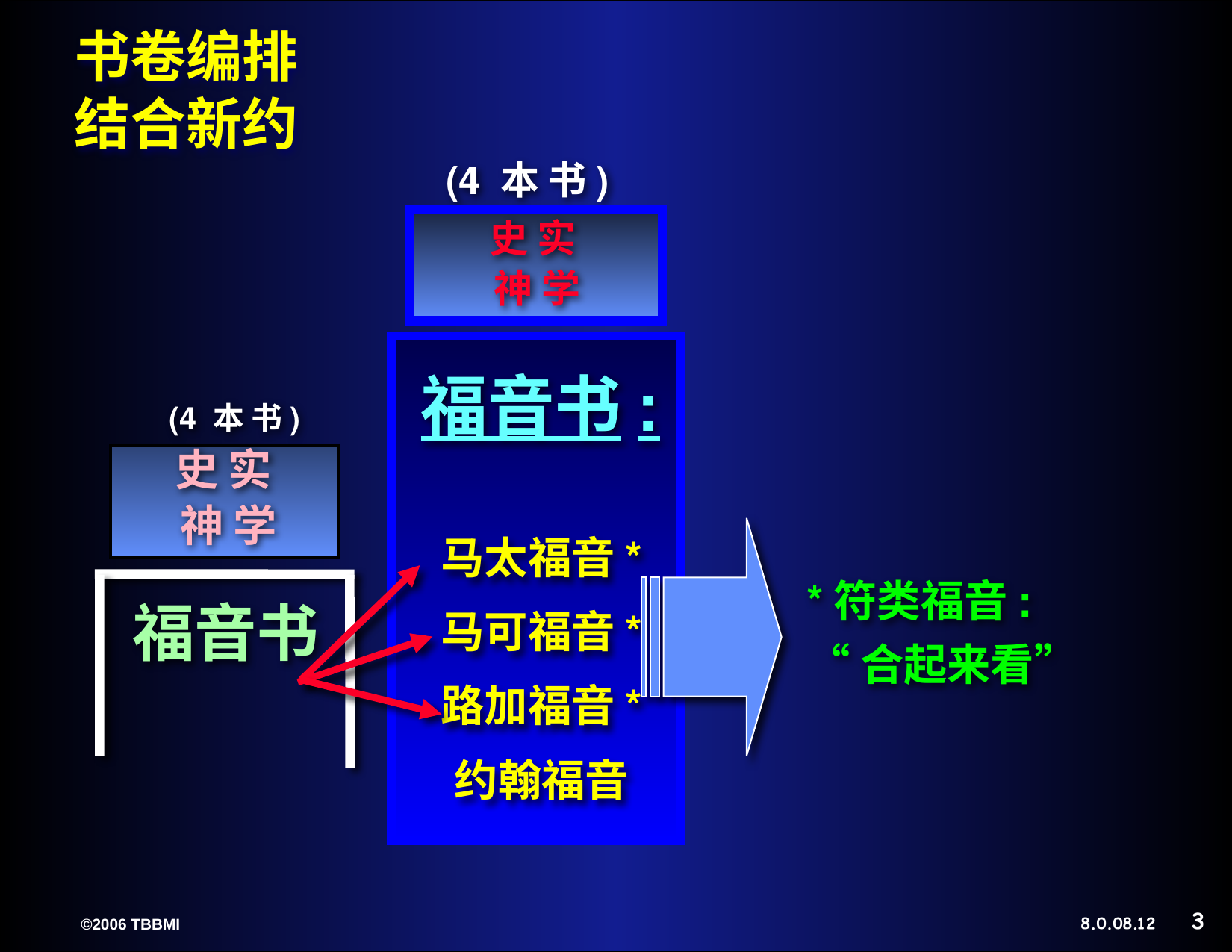

(4 本 书)

史 实
神 学

福音书:
           (4 本 书)

史 实
神 学

*符类福音:
“合起来看”
马太福音*
马可福音*
路加福音*
约翰福音

福音书

3
12